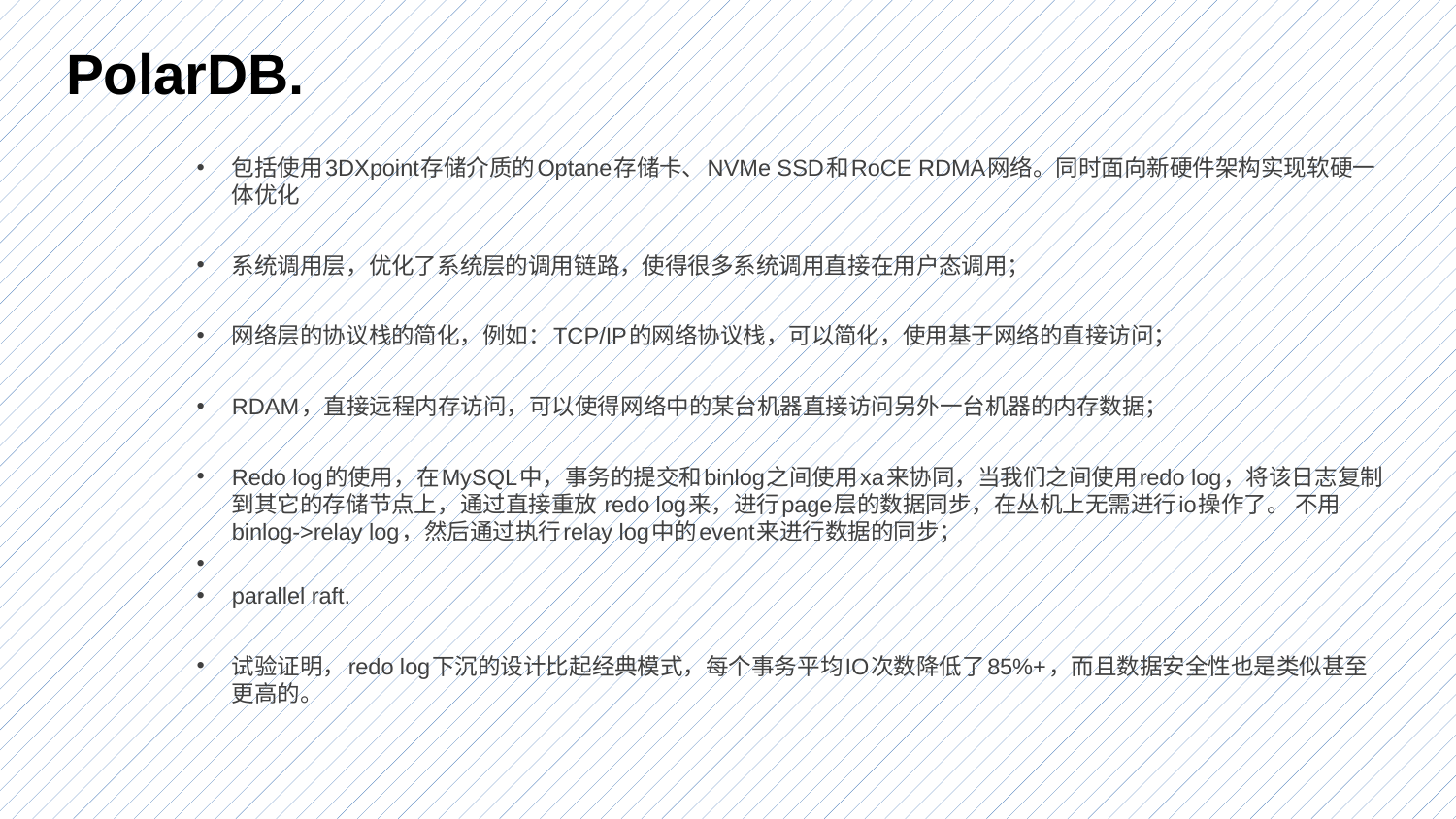

# PolarDB.
包括使用3DXpoint存储介质的Optane存储卡、NVMe SSD和RoCE RDMA网络。同时面向新硬件架构实现软硬一体优化

系统调用层，优化了系统层的调用链路，使得很多系统调用直接在用户态调用；

网络层的协议栈的简化，例如：TCP/IP的网络协议栈，可以简化，使用基于网络的直接访问；

RDAM，直接远程内存访问，可以使得网络中的某台机器直接访问另外一台机器的内存数据；

Redo log的使用，在MySQL中，事务的提交和binlog之间使用xa来协同，当我们之间使用redo log，将该日志复制到其它的存储节点上，通过直接重放 redo log来，进行page层的数据同步，在丛机上无需进行io操作了。 不用binlog->relay log，然后通过执行relay log中的event来进行数据的同步；

parallel raft.

试验证明，redo log下沉的设计比起经典模式，每个事务平均IO次数降低了85%+，而且数据安全性也是类似甚至更高的。